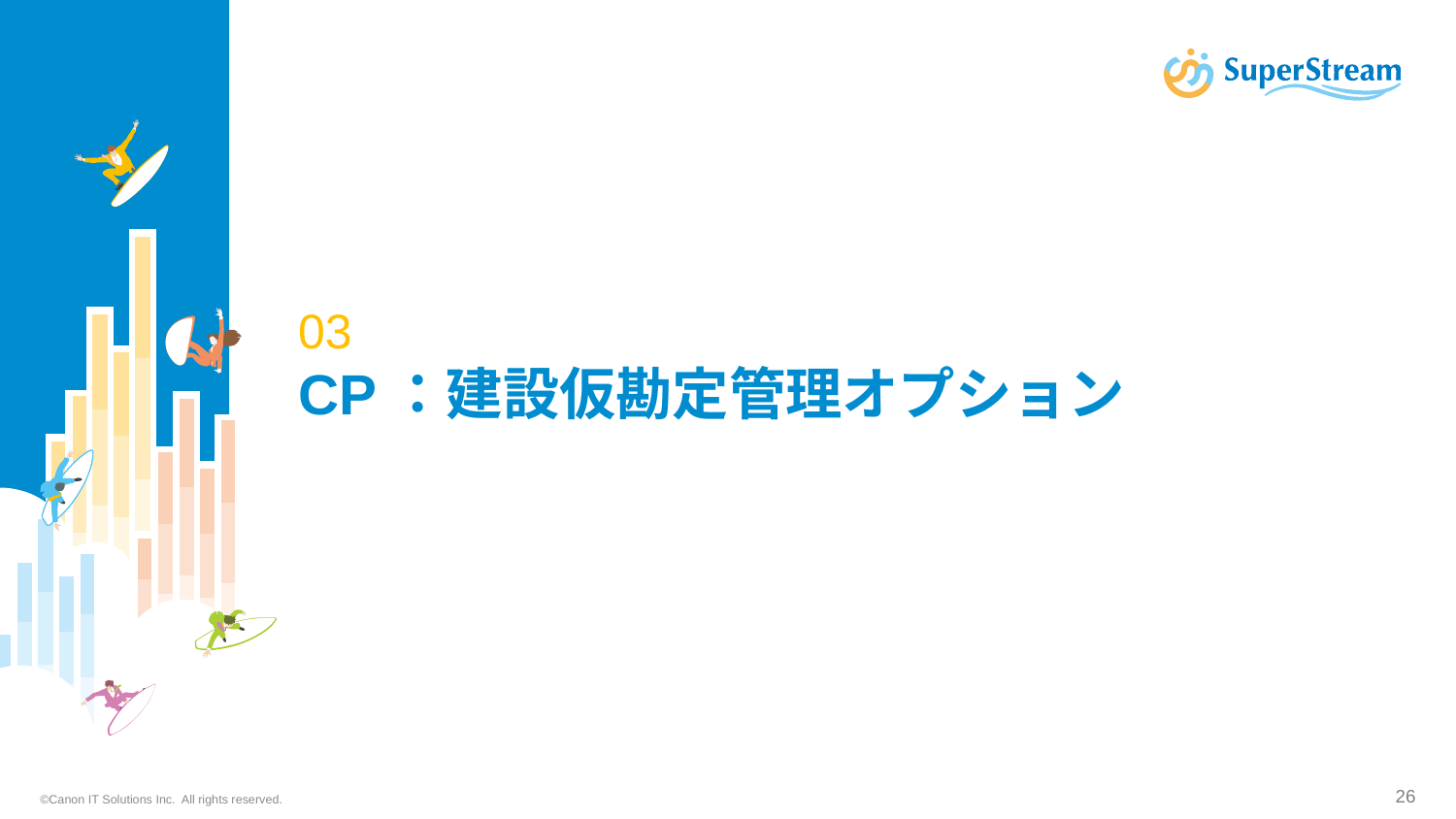

# 03 CP：建設仮勘定管理オプション
©Canon IT Solutions Inc.  All rights reserved.
26